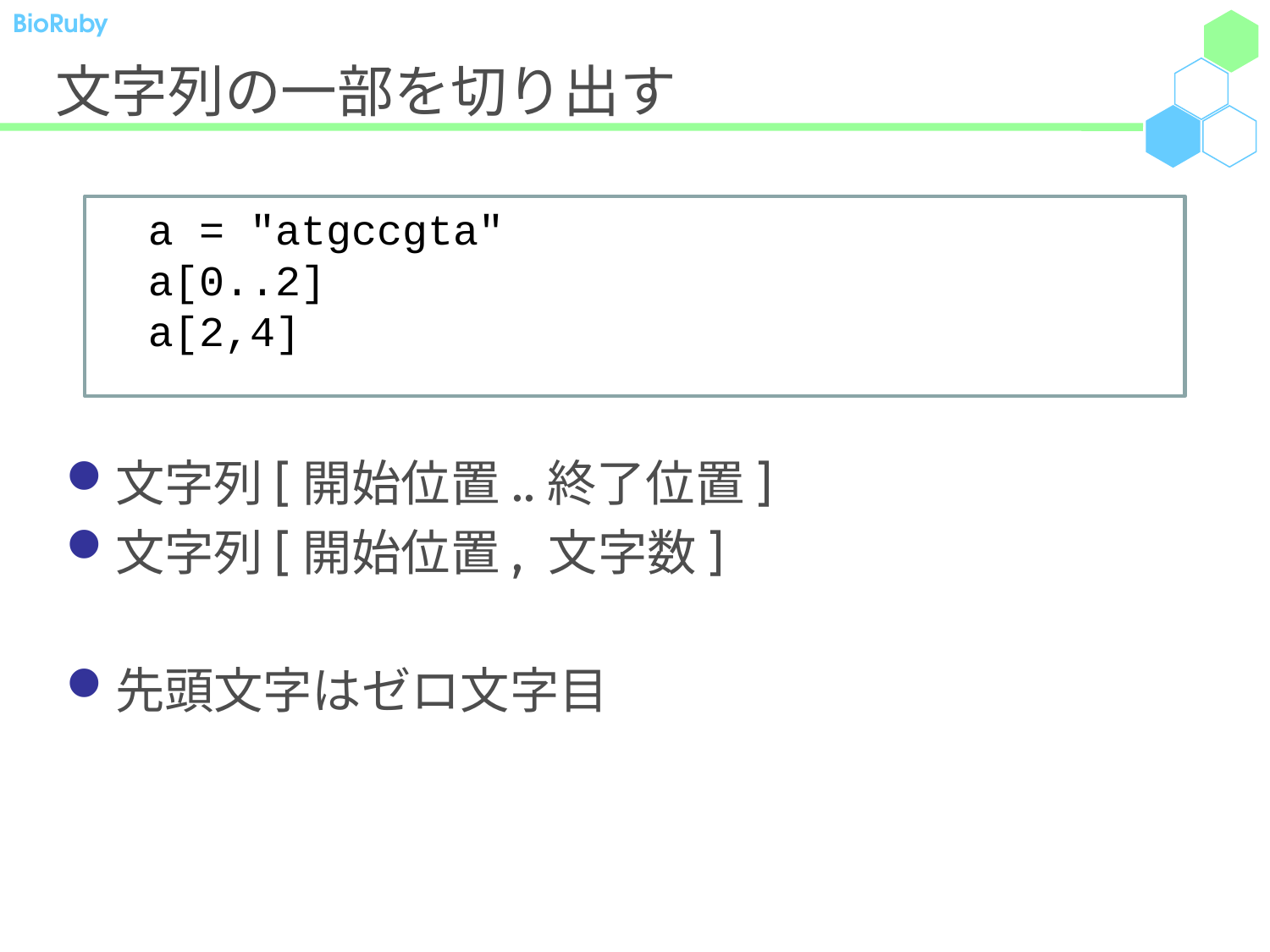

# 文字列の一部を切り出す

文字列[開始位置..終了位置]
文字列[開始位置, 文字数]

先頭文字はゼロ文字目
  a = "atgccgta"
  a[0..2]
  a[2,4]